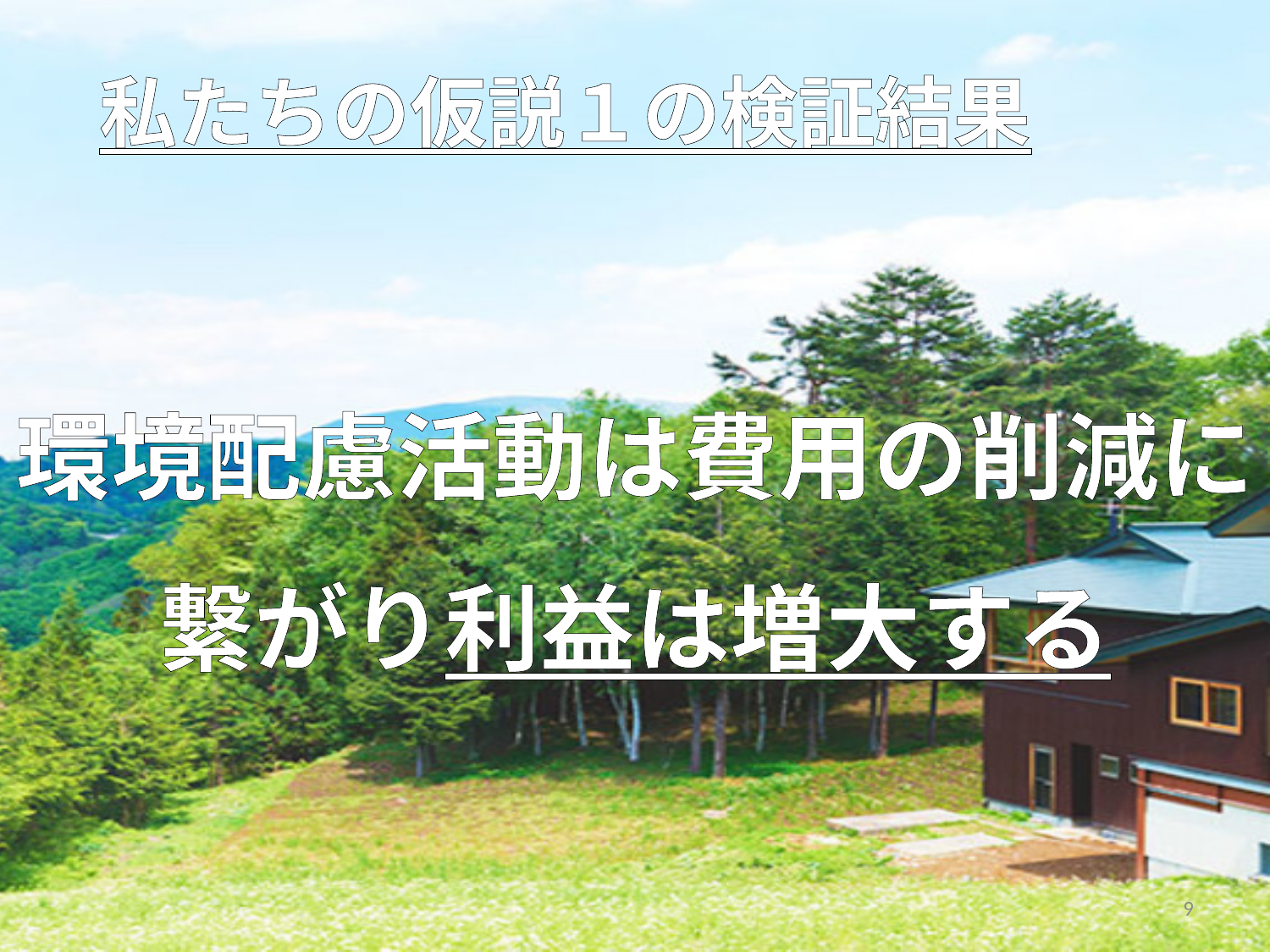

私たちの仮説１の検証結果
環境配慮活動は費用の削減に繋がり利益は増大する
9